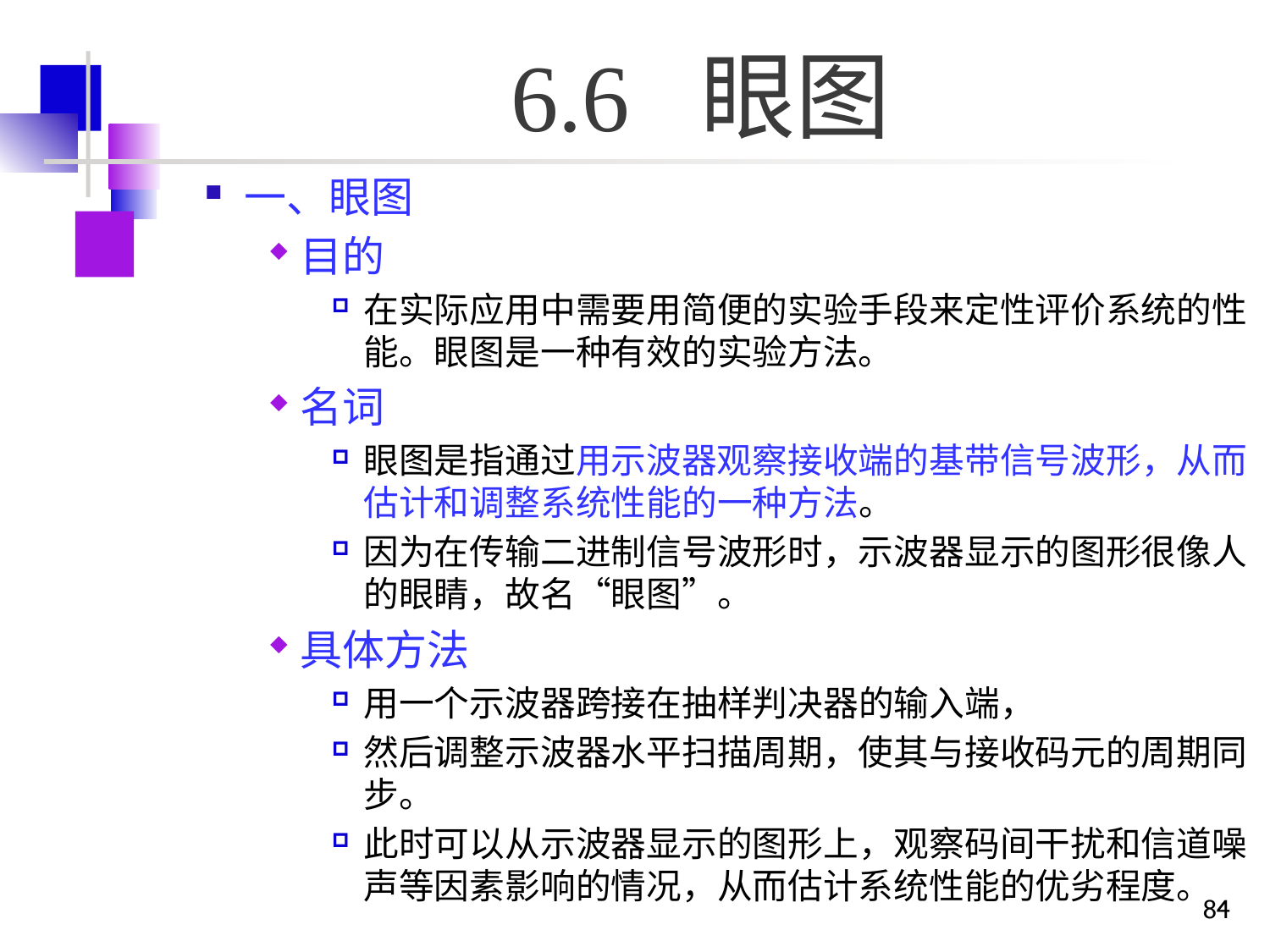

# 6.6  眼图
一、眼图
目的
在实际应用中需要用简便的实验手段来定性评价系统的性能。眼图是一种有效的实验方法。
名词
眼图是指通过用示波器观察接收端的基带信号波形，从而估计和调整系统性能的一种方法。
因为在传输二进制信号波形时，示波器显示的图形很像人的眼睛，故名“眼图”。
具体方法
用一个示波器跨接在抽样判决器的输入端，
然后调整示波器水平扫描周期，使其与接收码元的周期同步。
此时可以从示波器显示的图形上，观察码间干扰和信道噪声等因素影响的情况，从而估计系统性能的优劣程度。
84